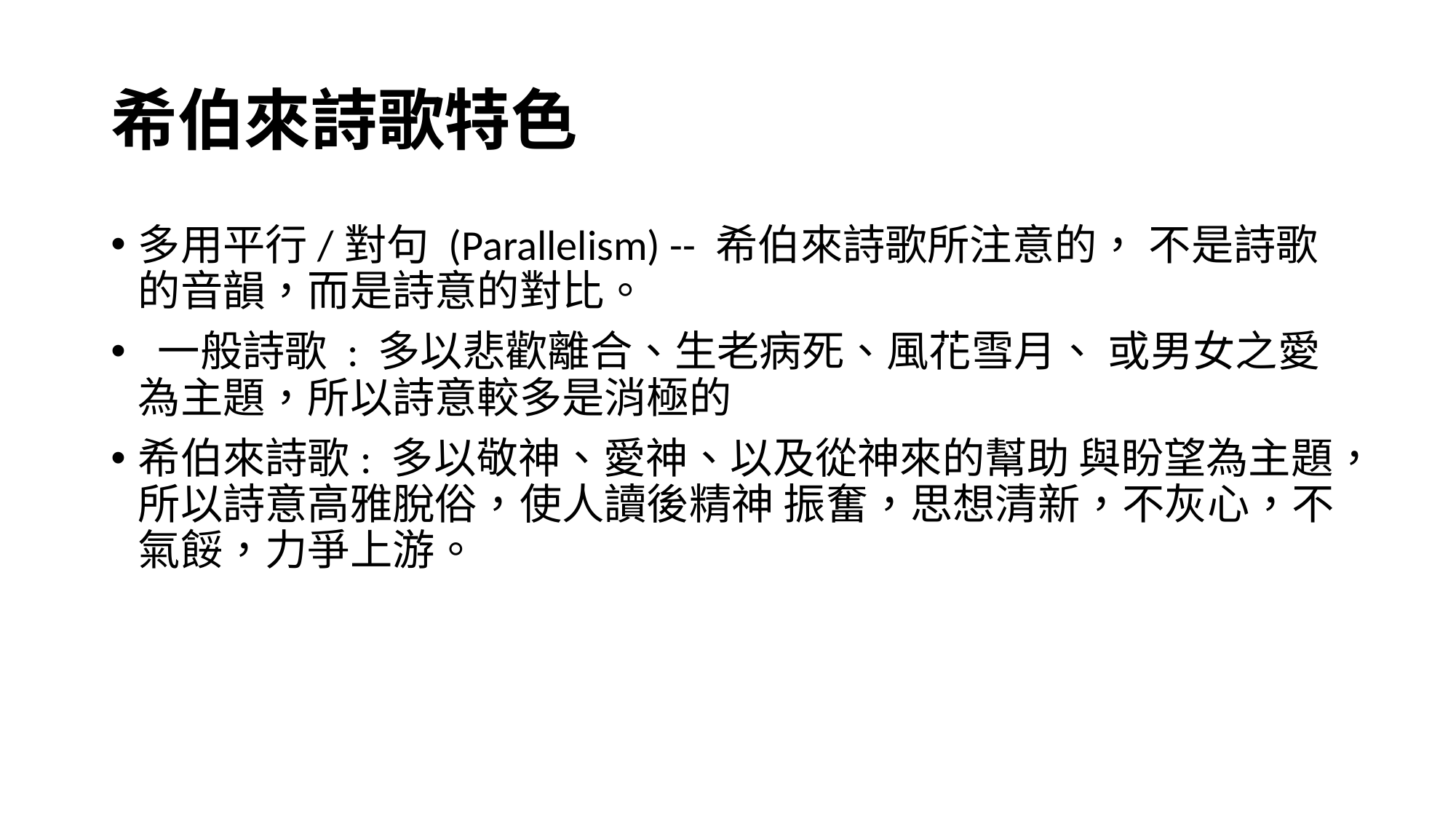

# 希伯來詩歌特色
多用平行/對句 (Parallelism) -- 希伯來詩歌所注意的， 不是詩歌的音韻，而是詩意的對比。
 一般詩歌 : 多以悲歡離合、生老病死、風花雪月、 或男女之愛為主題，所以詩意較多是消極的
希伯來詩歌: 多以敬神、愛神、以及從神來的幫助 與盼望為主題，所以詩意高雅脫俗，使人讀後精神 振奮，思想清新，不灰心，不氣餒，力爭上游。